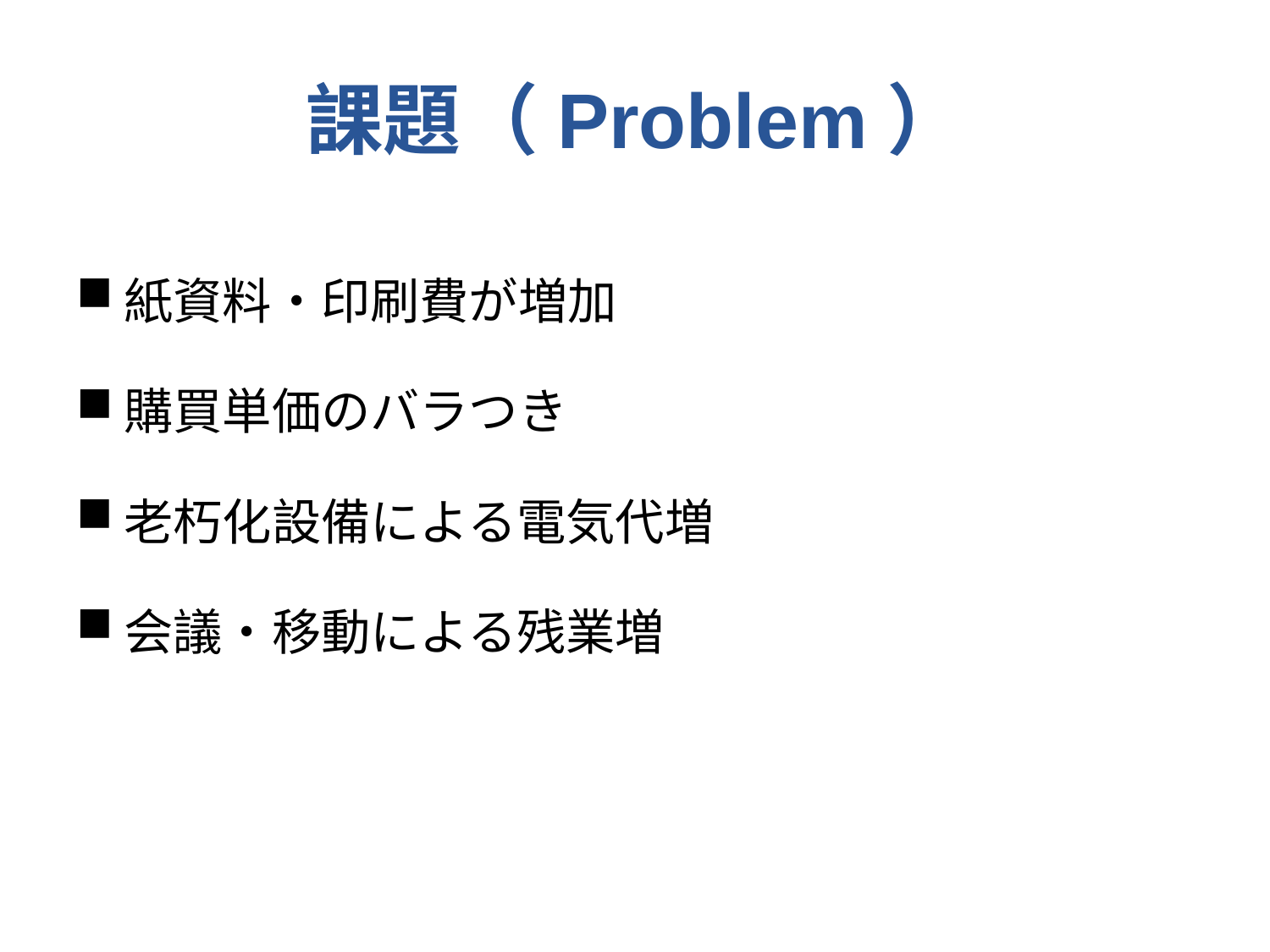

# 課題（Problem）
紙資料・印刷費が増加
購買単価のバラつき
老朽化設備による電気代増
会議・移動による残業増